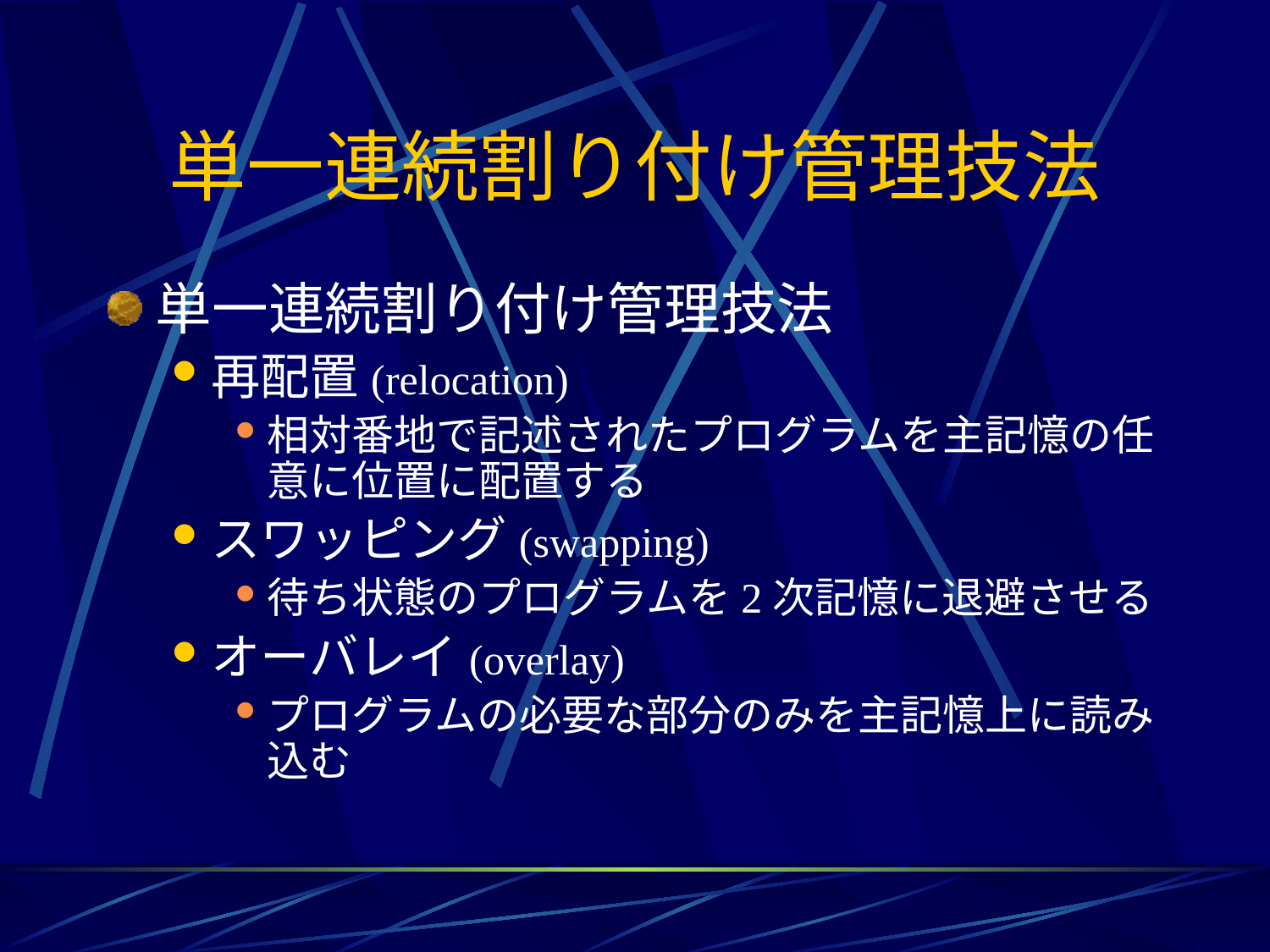

# 単一連続割り付け管理技法
単一連続割り付け管理技法
再配置(relocation)
相対番地で記述されたプログラムを主記憶の任意に位置に配置する
スワッピング(swapping)
待ち状態のプログラムを2次記憶に退避させる
オーバレイ(overlay)
プログラムの必要な部分のみを主記憶上に読み込む